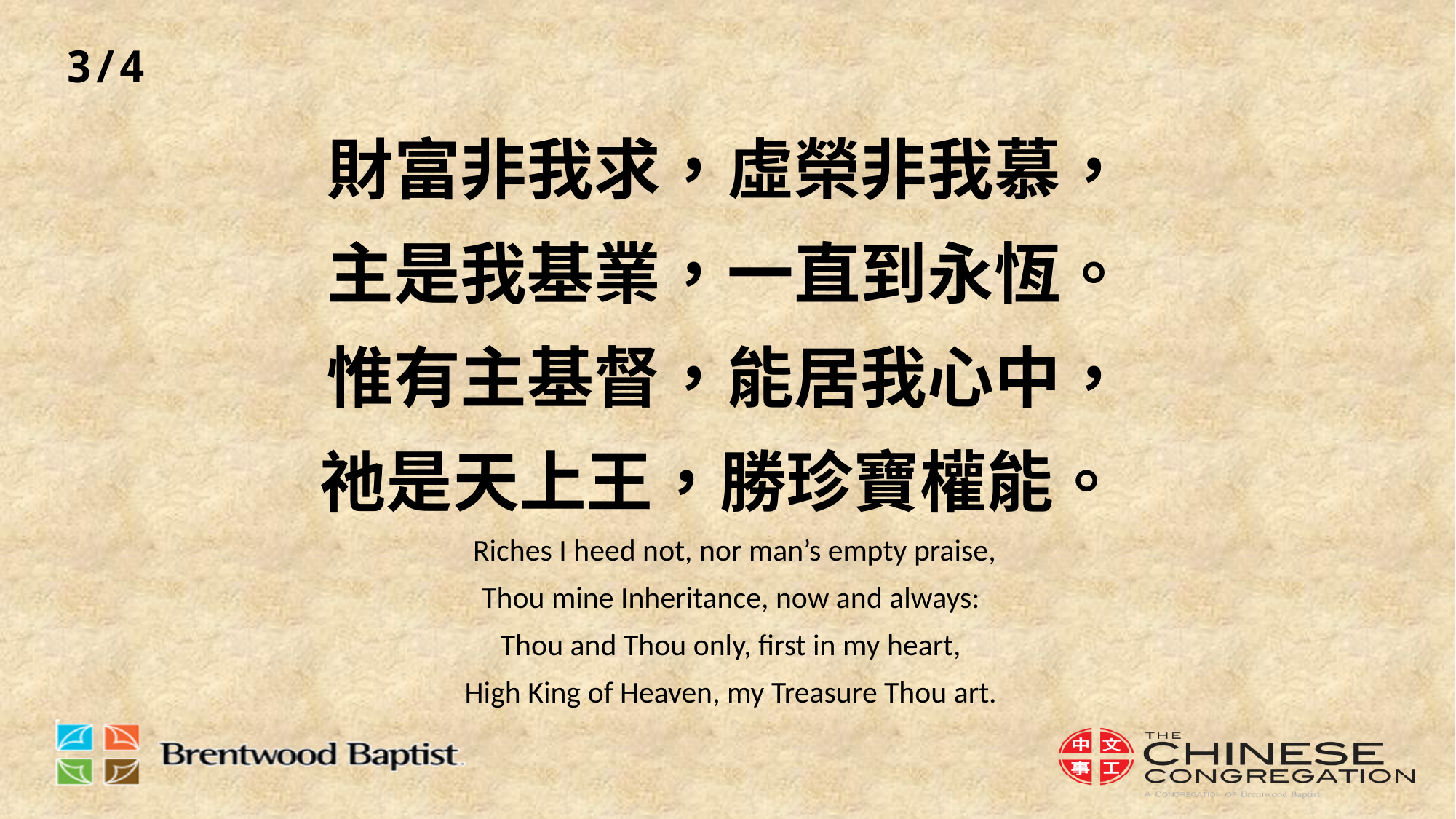

3/4
# 財富非我求，虛榮非我慕， 主是我基業，一直到永恆。 惟有主基督，能居我心中， 祂是天上王，勝珍寶權能。 Riches I heed not, nor man’s empty praise, Thou mine Inheritance, now and always: Thou and Thou only, first in my heart, High King of Heaven, my Treasure Thou art.